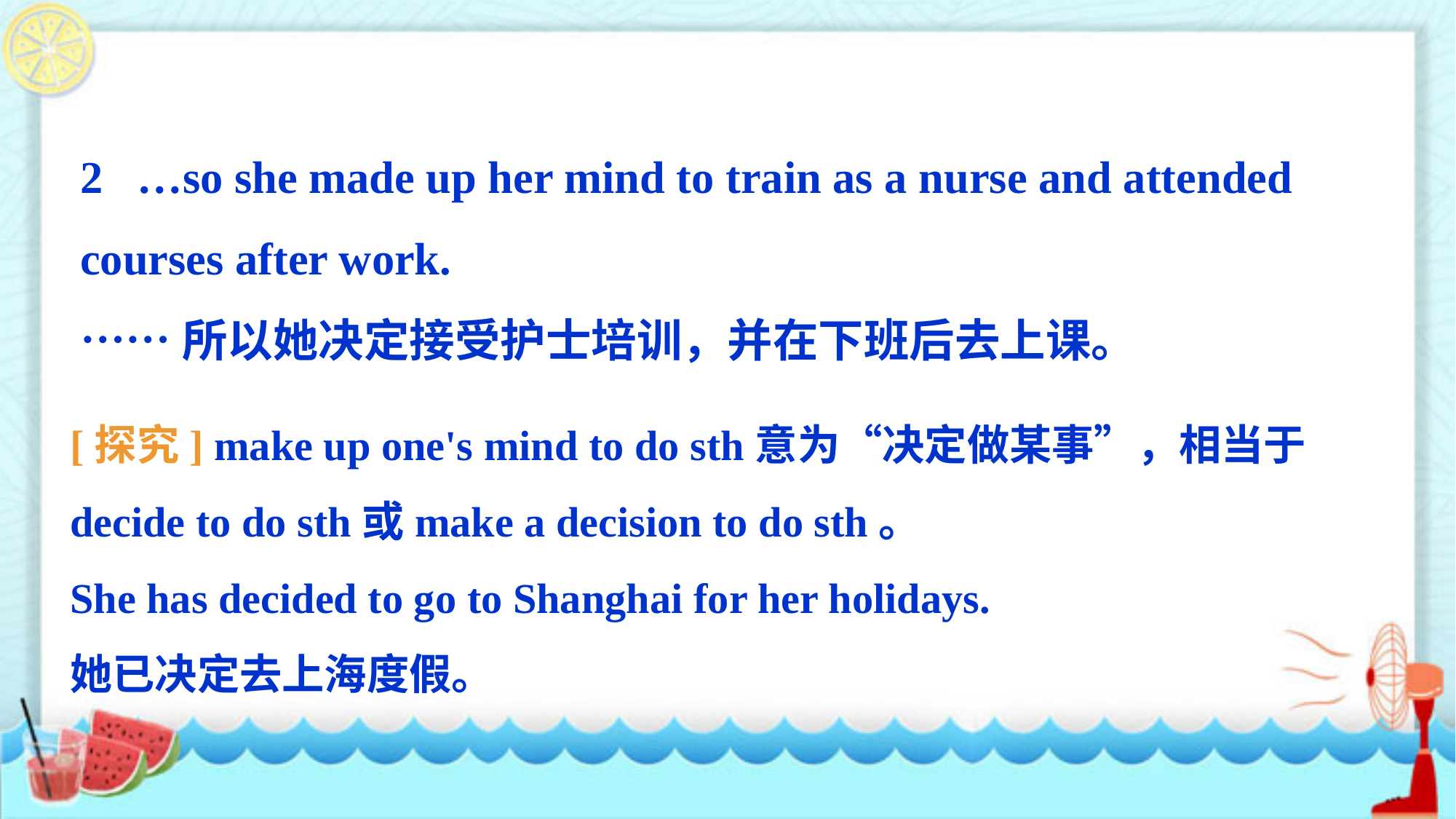

2   …so she made up her mind to train as a nurse and attended courses after work.
……所以她决定接受护士培训，并在下班后去上课。
[探究] make up one's mind to do sth意为“决定做某事”，相当于decide to do sth或make a decision to do sth。
She has decided to go to Shanghai for her holidays.
她已决定去上海度假。